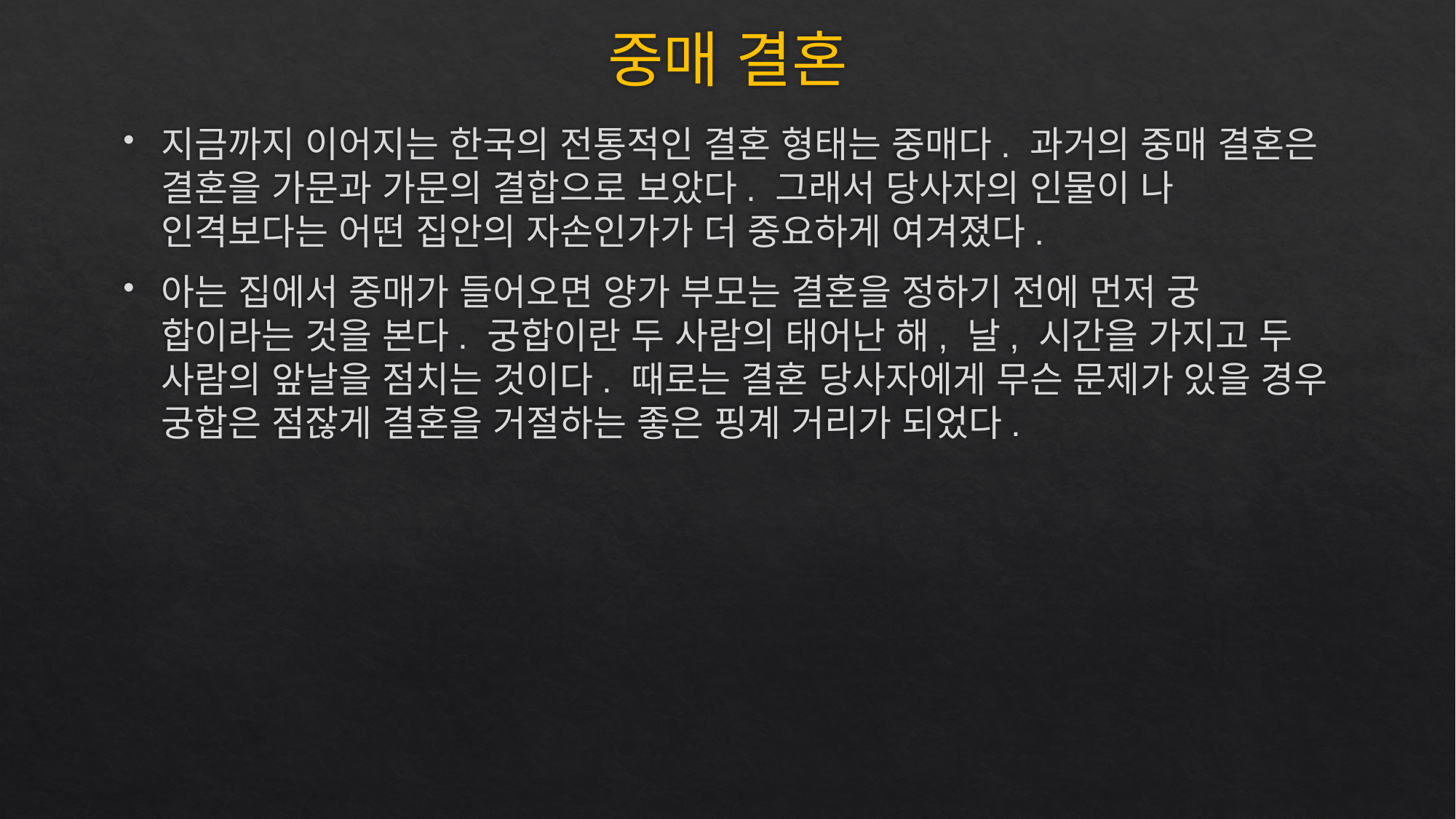

# 중매 결혼
지금까지 이어지는 한국의 전통적인 결혼 형태는 중매다. 과거의 중매 결혼은 결혼을 가문과 가문의 결합으로 보았다. 그래서 당사자의 인물이 나 인격보다는 어떤 집안의 자손인가가 더 중요하게 여겨졌다.
아는 집에서 중매가 들어오면 양가 부모는 결혼을 정하기 전에 먼저 궁 합이라는 것을 본다. 궁합이란 두 사람의 태어난 해, 날, 시간을 가지고 두 사람의 앞날을 점치는 것이다. 때로는 결혼 당사자에게 무슨 문제가 있을 경우 궁합은 점잖게 결혼을 거절하는 좋은 핑계 거리가 되었다.